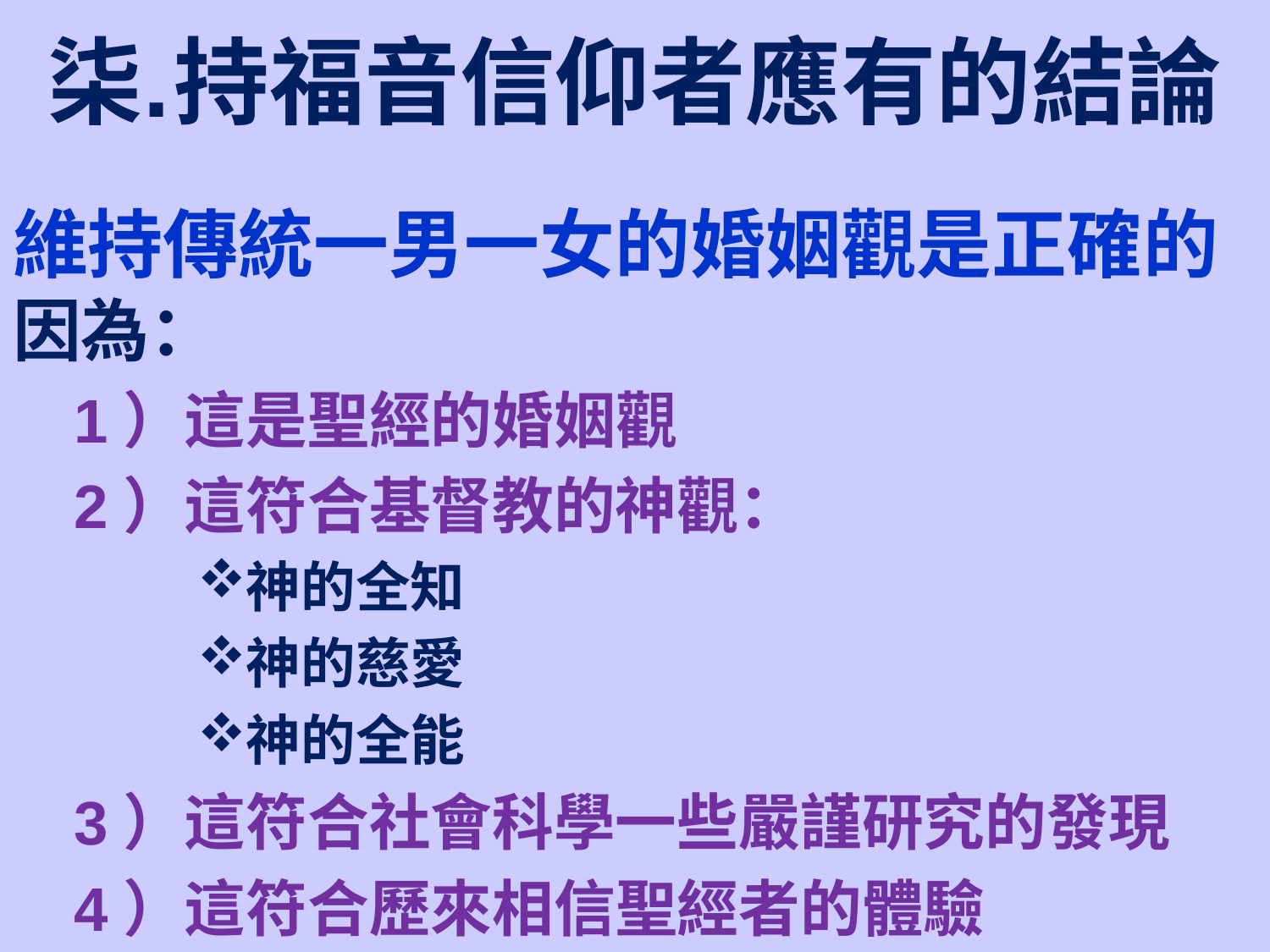

# 持福音信仰者應有的結論
維持傳統一男一女的婚姻觀是正確的  因為：
1）這是聖經的婚姻觀
2）這符合基督教的神觀：
神的全知
神的慈愛
神的全能
3）這符合社會科學一些嚴謹研究的發現
4）這符合歷來相信聖經者的體驗